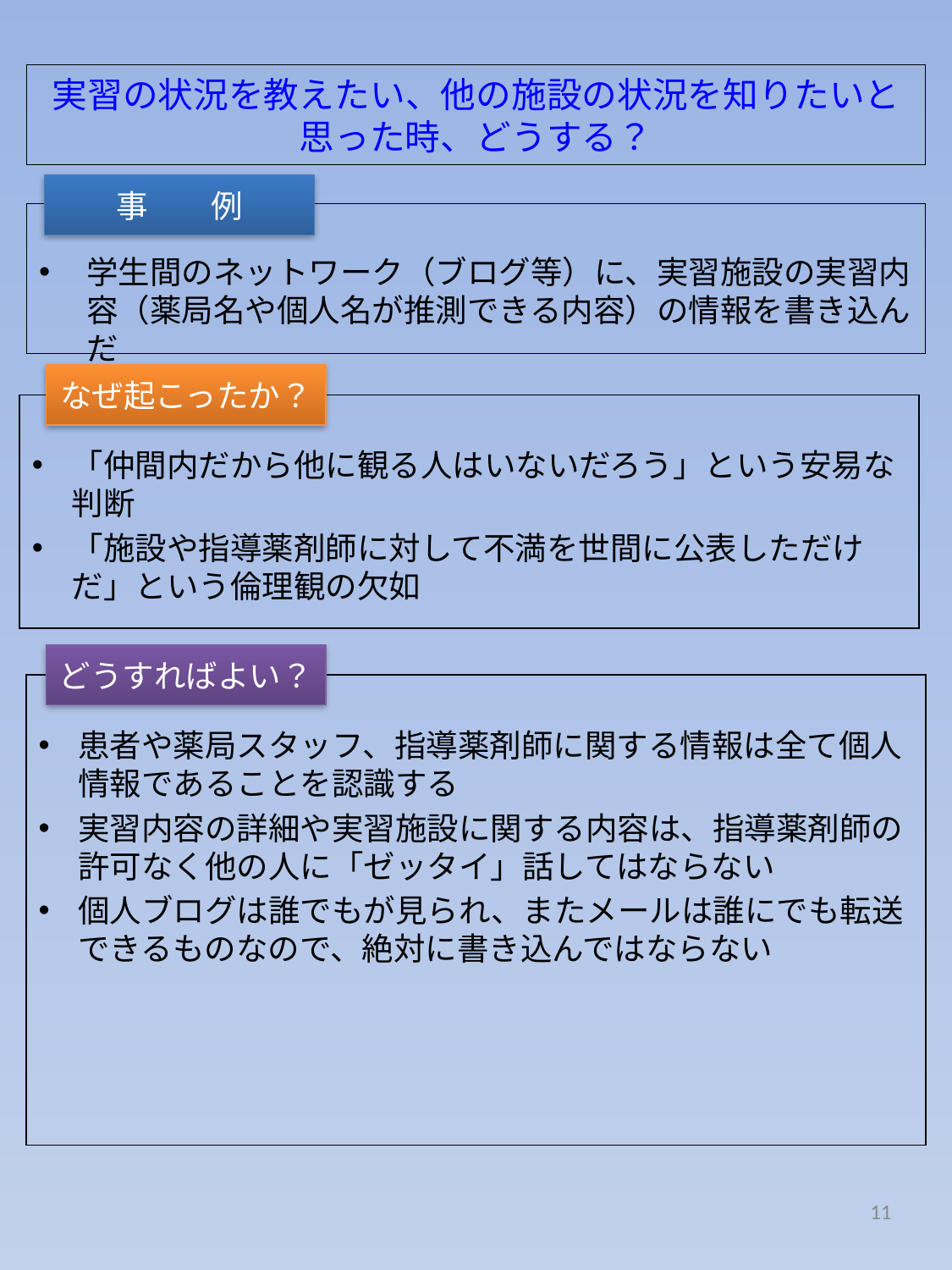

# 実習の状況を教えたい、他の施設の状況を知りたいと 思った時、どうする？
事　　例

学生間のネットワーク（ブログ等）に、実習施設の実習内容（薬局名や個人名が推測できる内容）の情報を書き込んだ

なぜ起こったか？

「仲間内だから他に観る人はいないだろう」という安易な判断
「施設や指導薬剤師に対して不満を世間に公表しただけだ」という倫理観の欠如

どうすればよい？

患者や薬局スタッフ、指導薬剤師に関する情報は全て個人情報であることを認識する
実習内容の詳細や実習施設に関する内容は、指導薬剤師の許可なく他の人に「ゼッタイ」話してはならない
個人ブログは誰でもが見られ、またメールは誰にでも転送できるものなので、絶対に書き込んではならない
11